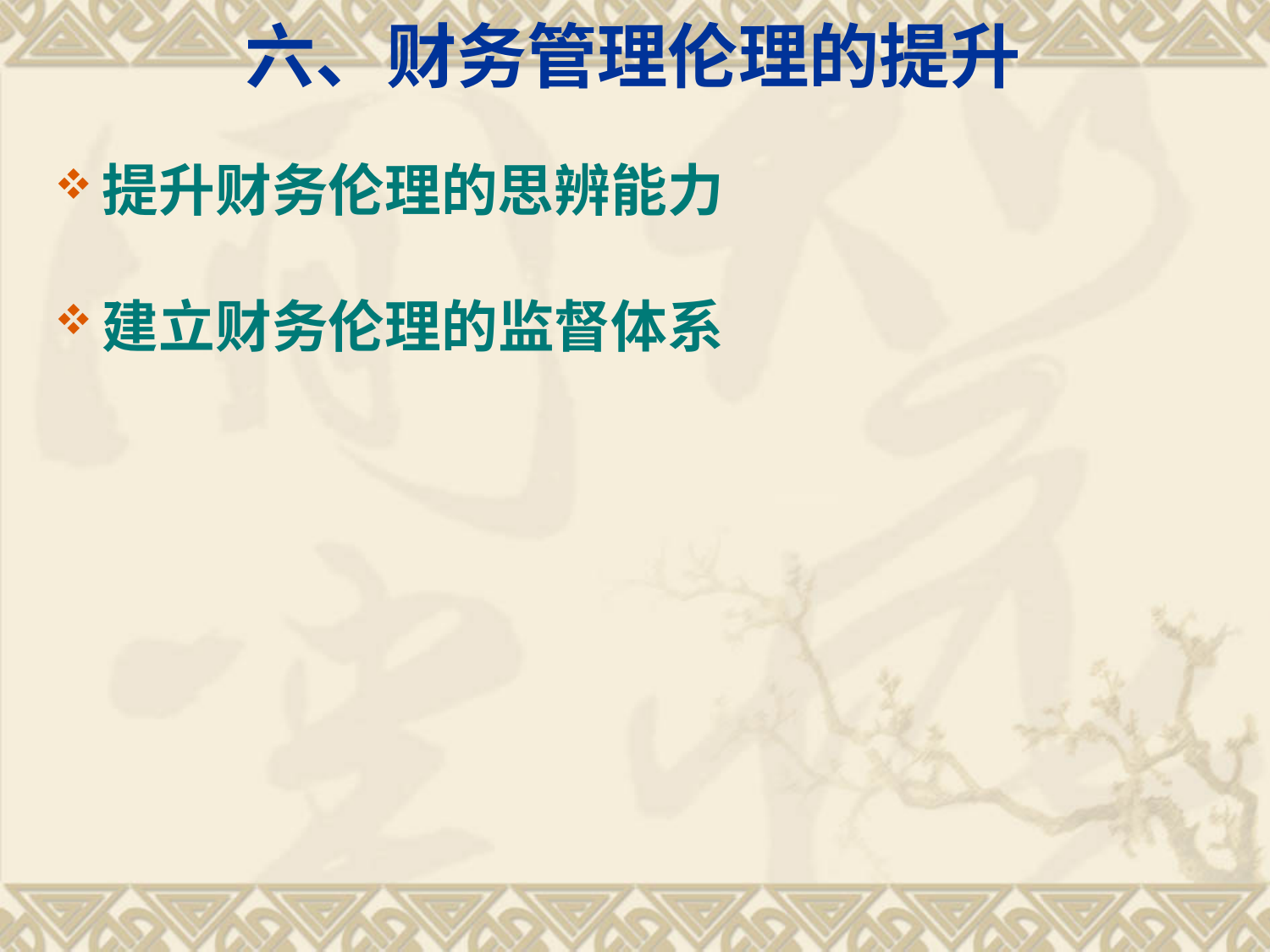

六、财务管理伦理的提升
提升财务伦理的思辨能力

建立财务伦理的监督体系